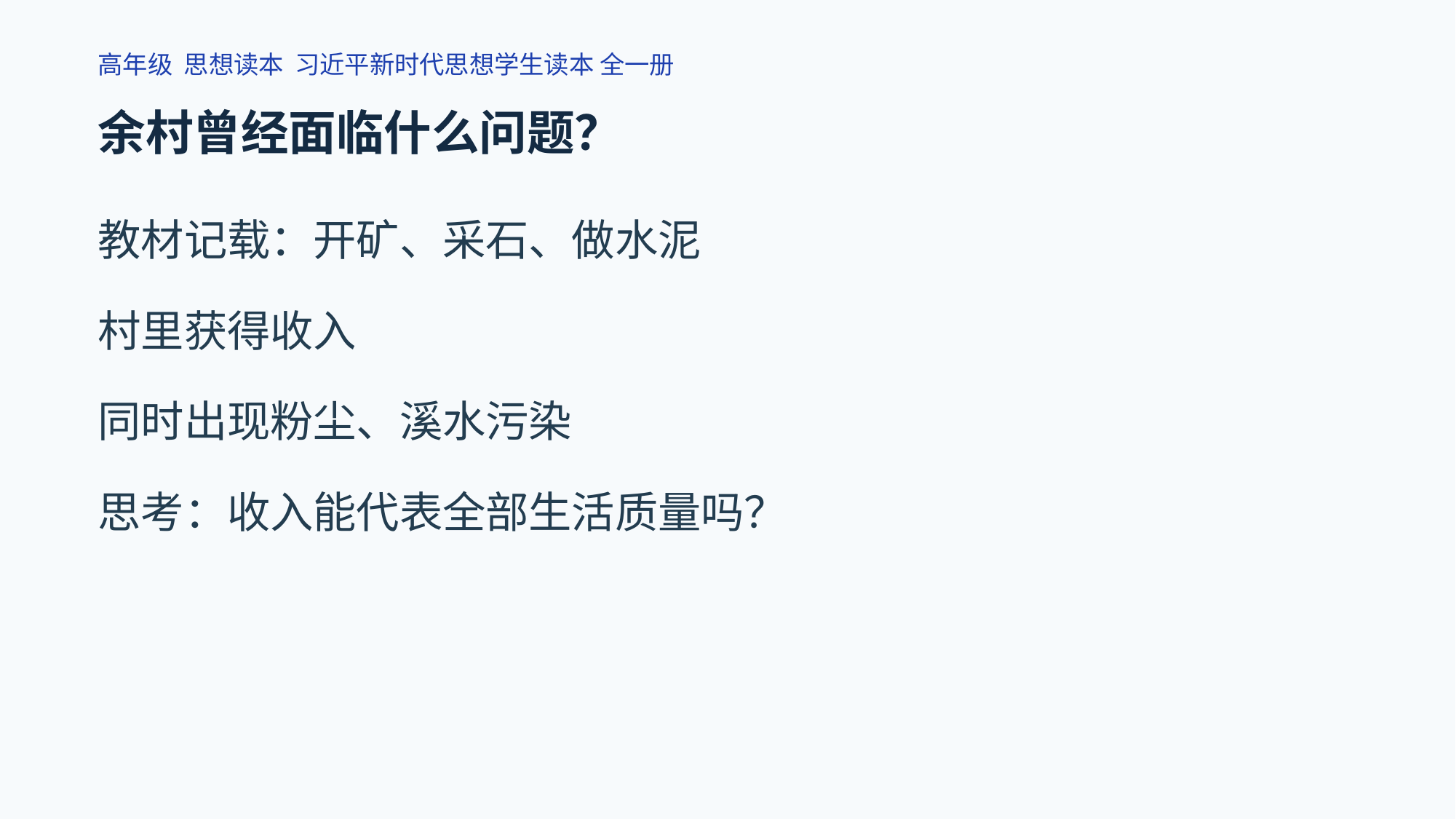

高年级  思想读本  习近平新时代思想学生读本 全一册
余村曾经面临什么问题？
教材记载：开矿、采石、做水泥
村里获得收入
同时出现粉尘、溪水污染
思考：收入能代表全部生活质量吗？